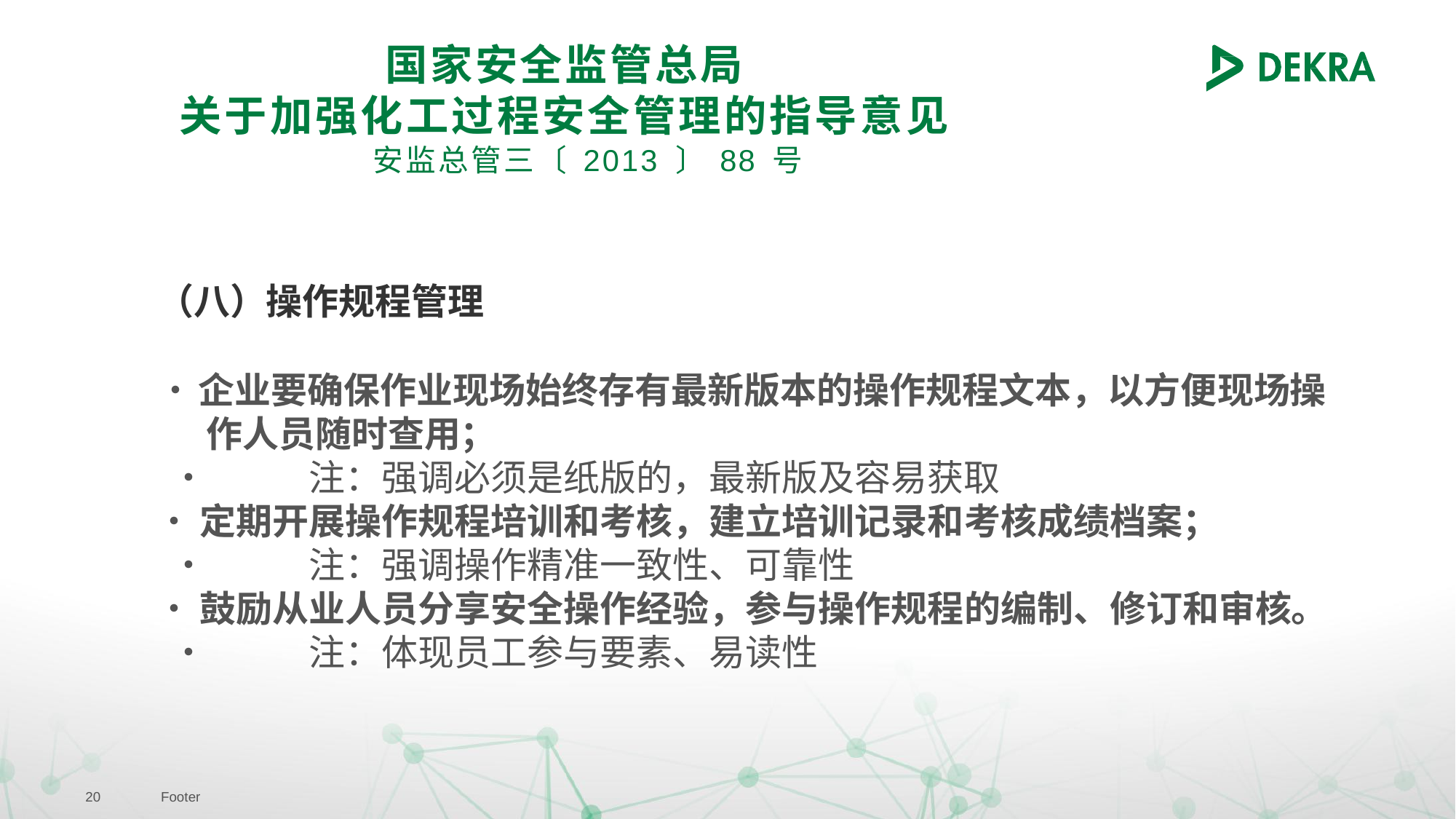

# 国家安全监管总局
关于加强化工过程安全管理的指导意见

安监总管三〔 2013 〕 88 号

（八）操作规程管理

•	企业要确保作业现场始终存有最新版本的操作规程文本，以方便现场操  作人员随时查用；
•	注：强调必须是纸版的，最新版及容易获取
•	定期开展操作规程培训和考核，建立培训记录和考核成绩档案；
•	注：强调操作精准一致性、可靠性
•	鼓励从业人员分享安全操作经验，参与操作规程的编制、修订和审核。
•	注：体现员工参与要素、易读性
20
Footer